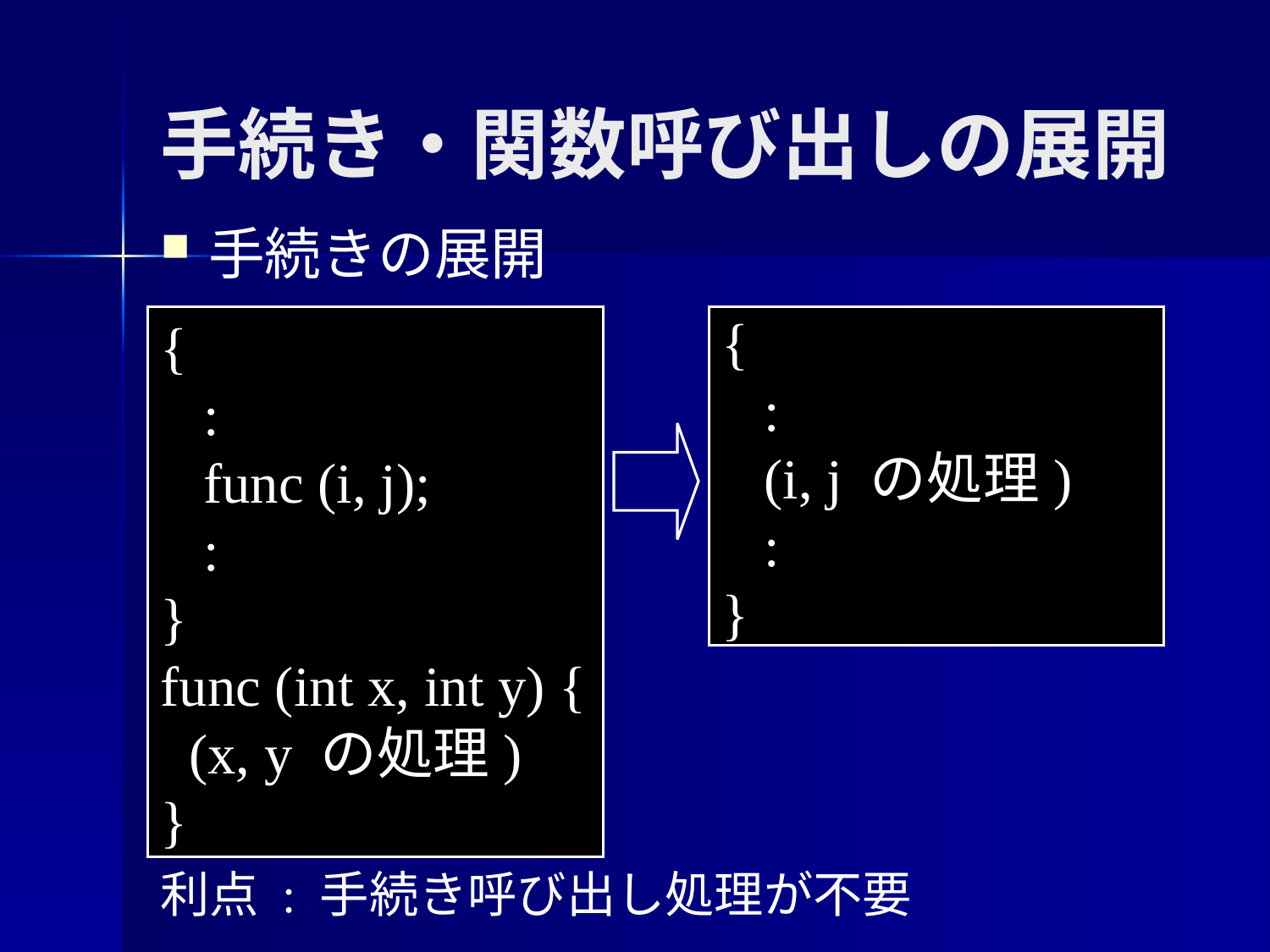

手続き・関数呼び出しの展開
手続きの展開
{
   :
   func (i, j);
   :
}
func (int x, int y) {
  (x, y の処理)
}
{
   :
   (i, j の処理)
   :
}

利点 : 手続き呼び出し処理が不要